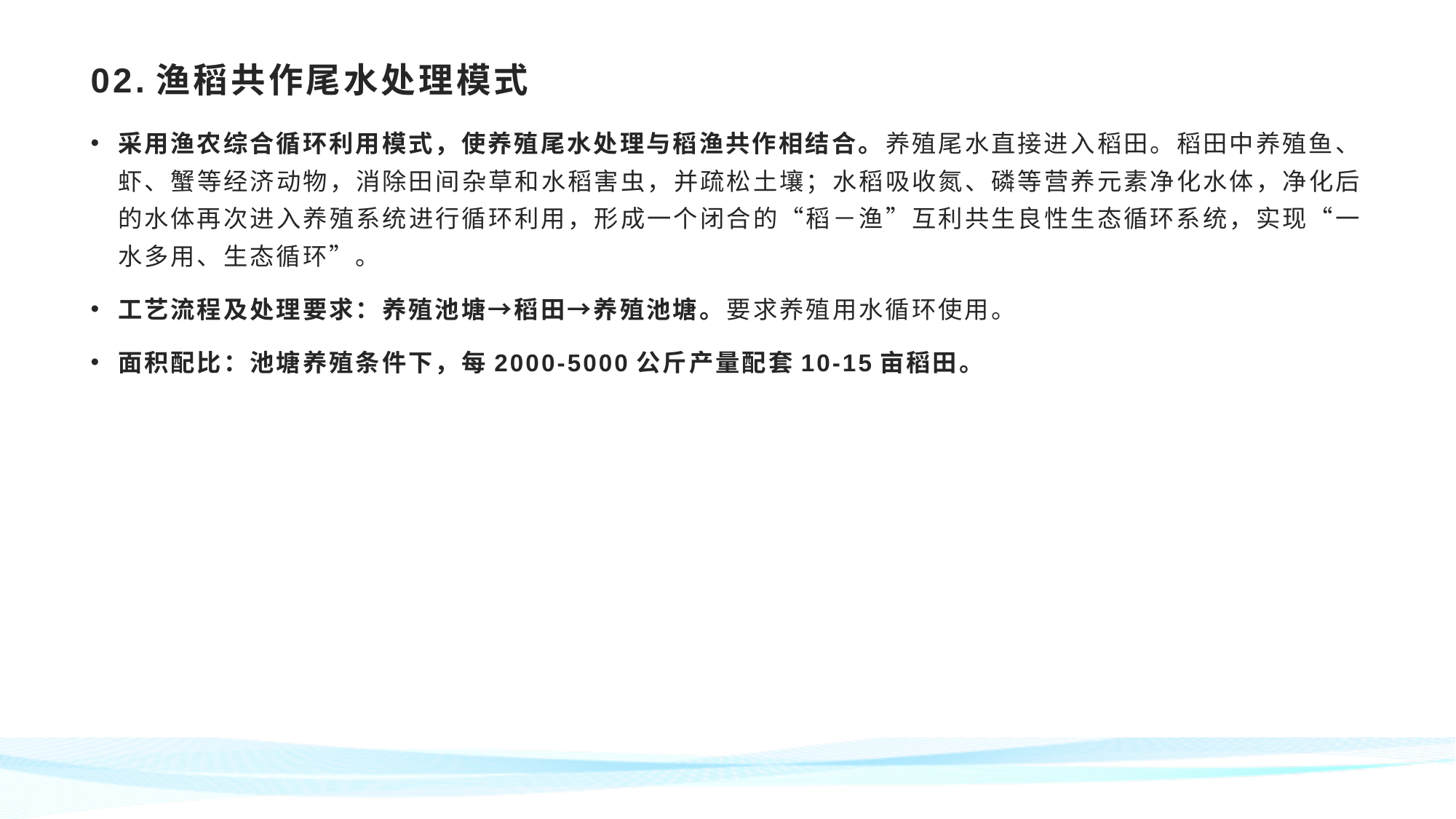

# 02.渔稻共作尾水处理模式
采用渔农综合循环利用模式，使养殖尾水处理与稻渔共作相结合。养殖尾水直接进入稻田。稻田中养殖鱼、虾、蟹等经济动物，消除田间杂草和水稻害虫，并疏松土壤；水稻吸收氮、磷等营养元素净化水体，净化后的水体再次进入养殖系统进行循环利用，形成一个闭合的“稻－渔”互利共生良性生态循环系统，实现“一水多用、生态循环”。
工艺流程及处理要求：养殖池塘→稻田→养殖池塘。要求养殖用水循环使用。
面积配比：池塘养殖条件下，每2000-5000公斤产量配套10-15亩稻田。
6